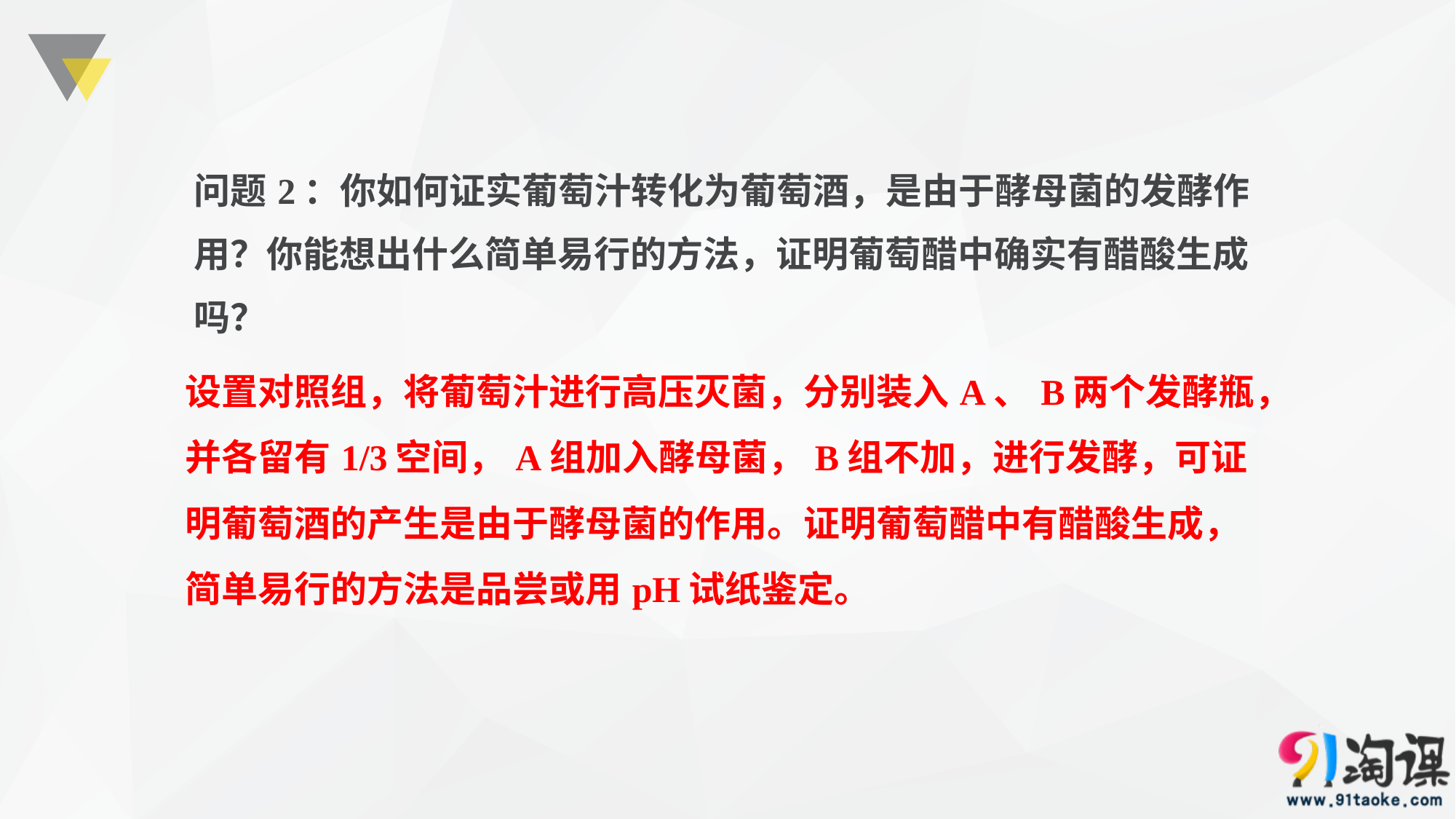

| 问题2：你如何证实葡萄汁转化为葡萄酒，是由于酵母菌的发酵作用？你能想出什么简单易行的方法，证明葡萄醋中确实有醋酸生成吗？ |
| --- |
| 设置对照组，将葡萄汁进行高压灭菌，分别装入A、B两个发酵瓶，并各留有1/3空间，A组加入酵母菌，B组不加，进行发酵，可证明葡萄酒的产生是由于酵母菌的作用。证明葡萄醋中有醋酸生成，简单易行的方法是品尝或用pH试纸鉴定。 |
| --- |